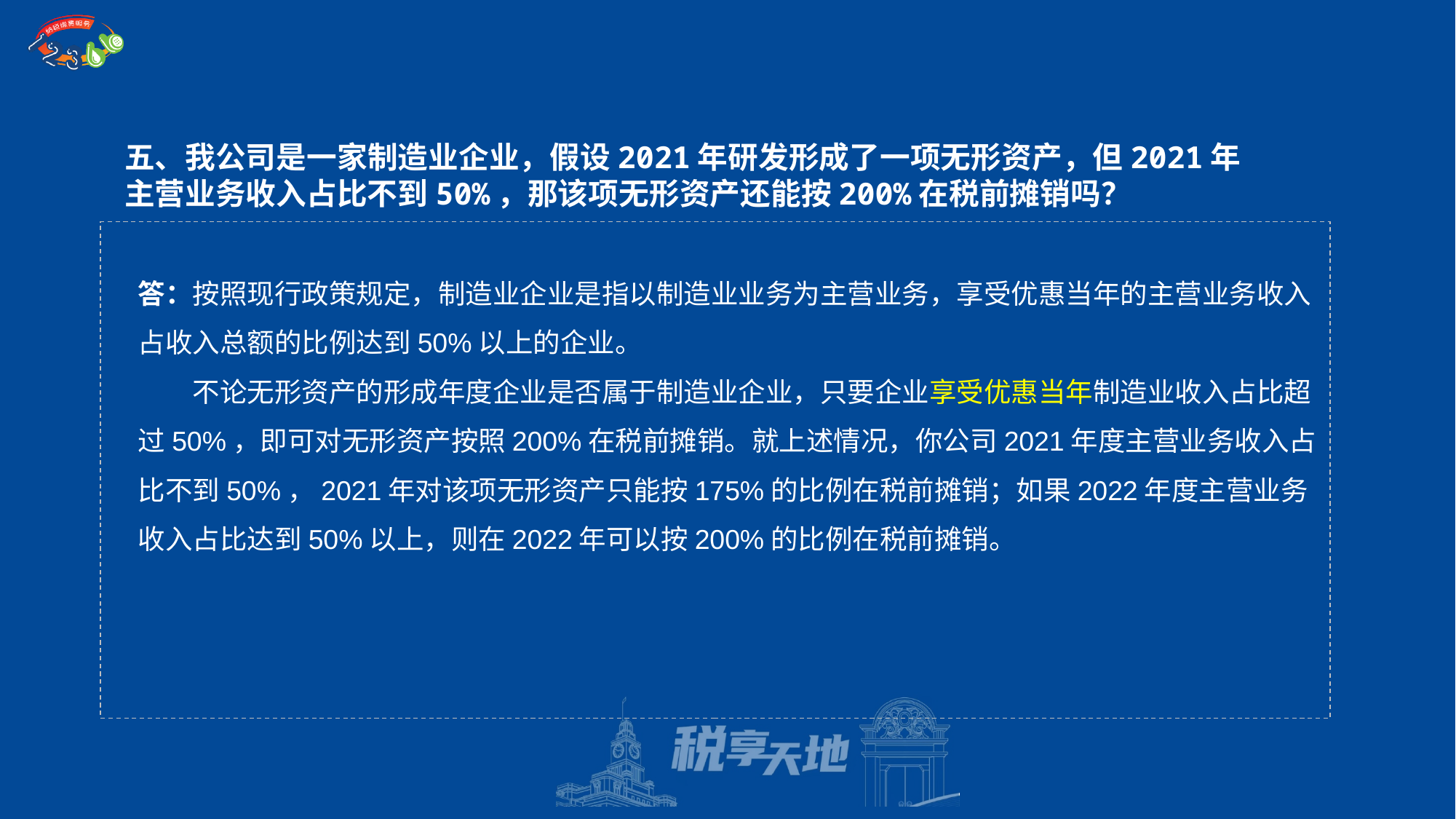

五、我公司是一家制造业企业，假设2021年研发形成了一项无形资产，但2021年主营业务收入占比不到50%，那该项无形资产还能按200%在税前摊销吗？

答：按照现行政策规定，制造业企业是指以制造业业务为主营业务，享受优惠当年的主营业务收入占收入总额的比例达到50%以上的企业。
　　不论无形资产的形成年度企业是否属于制造业企业，只要企业享受优惠当年制造业收入占比超过50%，即可对无形资产按照200%在税前摊销。就上述情况，你公司2021年度主营业务收入占比不到50%，2021年对该项无形资产只能按175%的比例在税前摊销；如果2022年度主营业务收入占比达到50%以上，则在2022年可以按200%的比例在税前摊销。